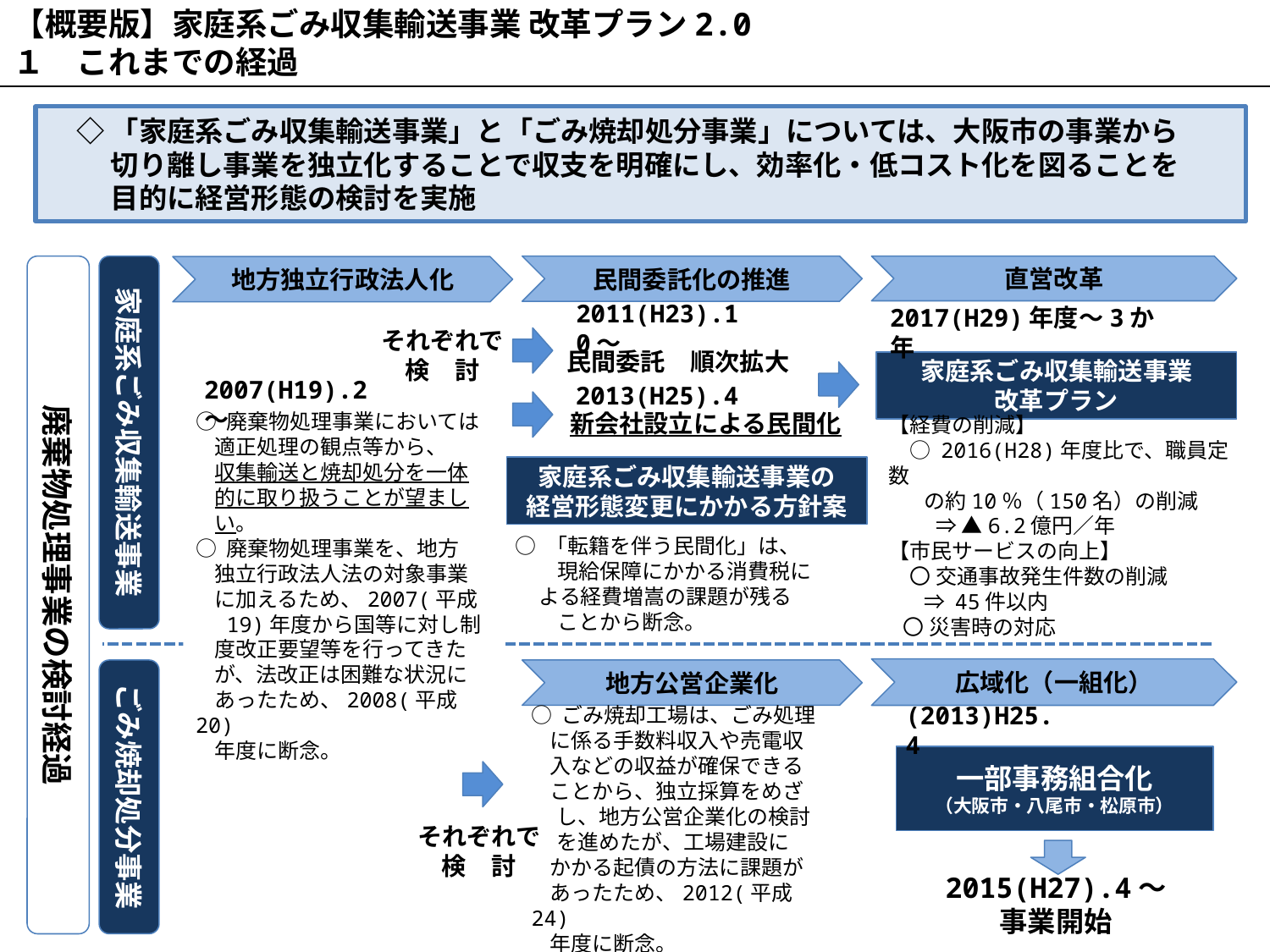

【概要版】家庭系ごみ収集輸送事業 改革プラン2.0
１　これまでの経過
　◇ 「家庭系ごみ収集輸送事業」と「ごみ焼却処分事業」については、大阪市の事業から
　　 切り離し事業を独立化することで収支を明確にし、効率化・低コスト化を図ることを
　　 目的に経営形態の検討を実施
廃棄物処理事業の検討経過
家庭系ごみ収集輸送事業
民間委託化の推進
直営改革
地方独立行政法人化
2007(H19).2～
○ 廃棄物処理事業においては
   適正処理の観点等から、
   収集輸送と焼却処分を一体
   的に取り扱うことが望まし
   い。
○ 廃棄物処理事業を、地方
   独立行政法人法の対象事業
   に加えるため、2007(平成
　 19)年度から国等に対し制
   度改正要望等を行ってきた
   が、法改正は困難な状況に
   あったため、2008(平成20)
   年度に断念。
広域化（一組化）
ごみ焼却処分事業
地方公営企業化
○ ごみ焼却工場は、ごみ処理
   に係る手数料収入や売電収
   入などの収益が確保できる
   ことから、独立採算をめざ
　 し、地方公営企業化の検討
　 を進めたが、工場建設に
   かかる起債の方法に課題が
   あったため、2012(平成24)
   年度に断念。

それぞれで検　討

2013(H25).4
新会社設立による民間化
家庭系ごみ収集輸送事業の
経営形態変更にかかる方針案
2011(H23).10～
それぞれで検　討
民間委託　順次拡大
2017(H29)年度～3か年
家庭系ごみ収集輸送事業
改革プラン
【経費の削減】
　○ 2016(H28)年度比で、職員定数
　   の約10％（150名）の削減
　　 ⇒ ▲6.2億円／年
【市民サービスの向上】
　〇 交通事故発生件数の削減
　   ⇒ 45件以内
  〇 災害時の対応
○ 「転籍を伴う民間化」は、
　　現給保障にかかる消費税に
    よる経費増嵩の課題が残る
　　ことから断念。
(2013)H25.4
一部事務組合化
（大阪市・八尾市・松原市）

2015(H27).4～
事業開始